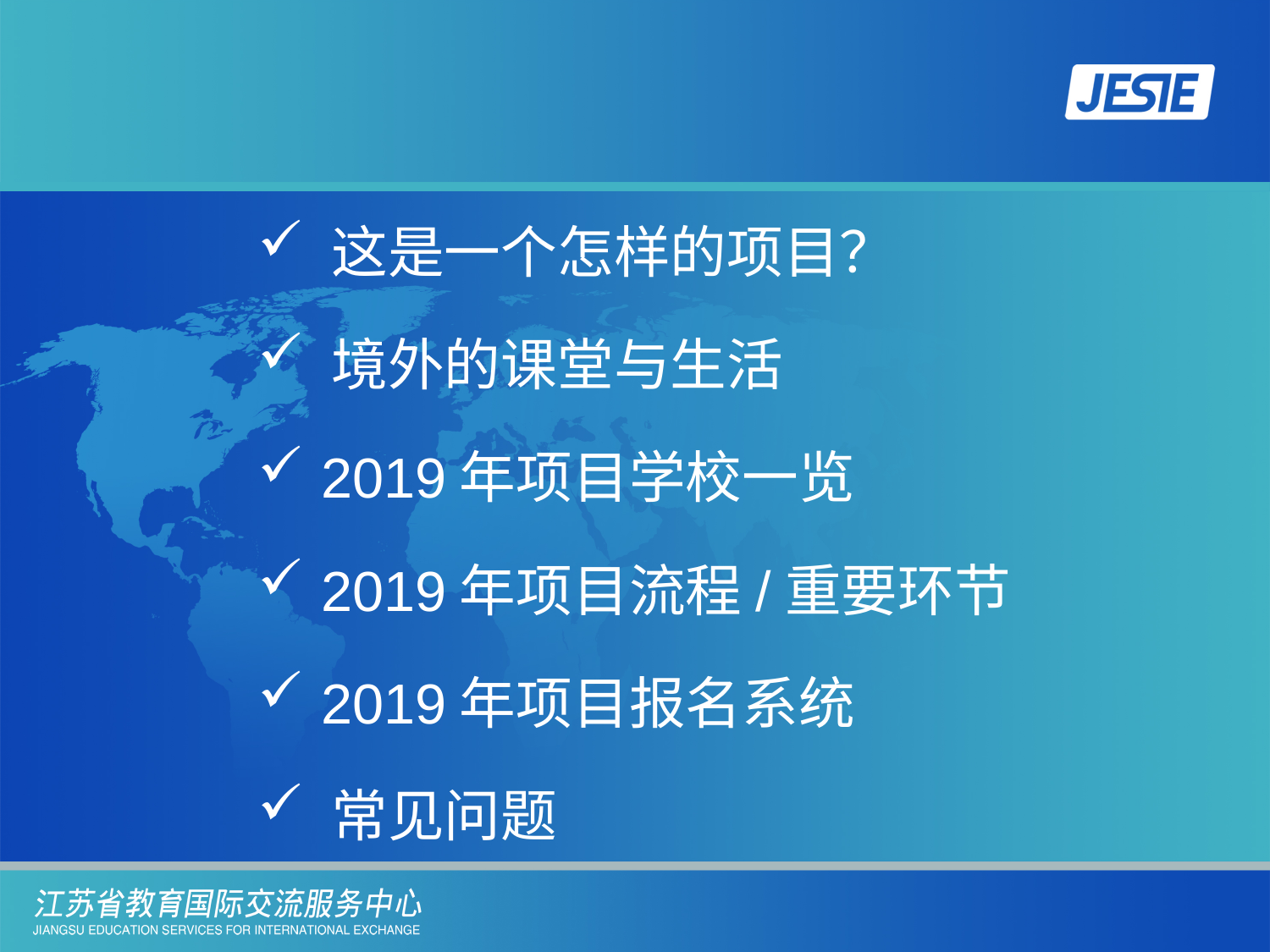

#
 这是一个怎样的项目？
 境外的课堂与生活
 2019年项目学校一览
 2019年项目流程/重要环节
 2019年项目报名系统
 常见问题